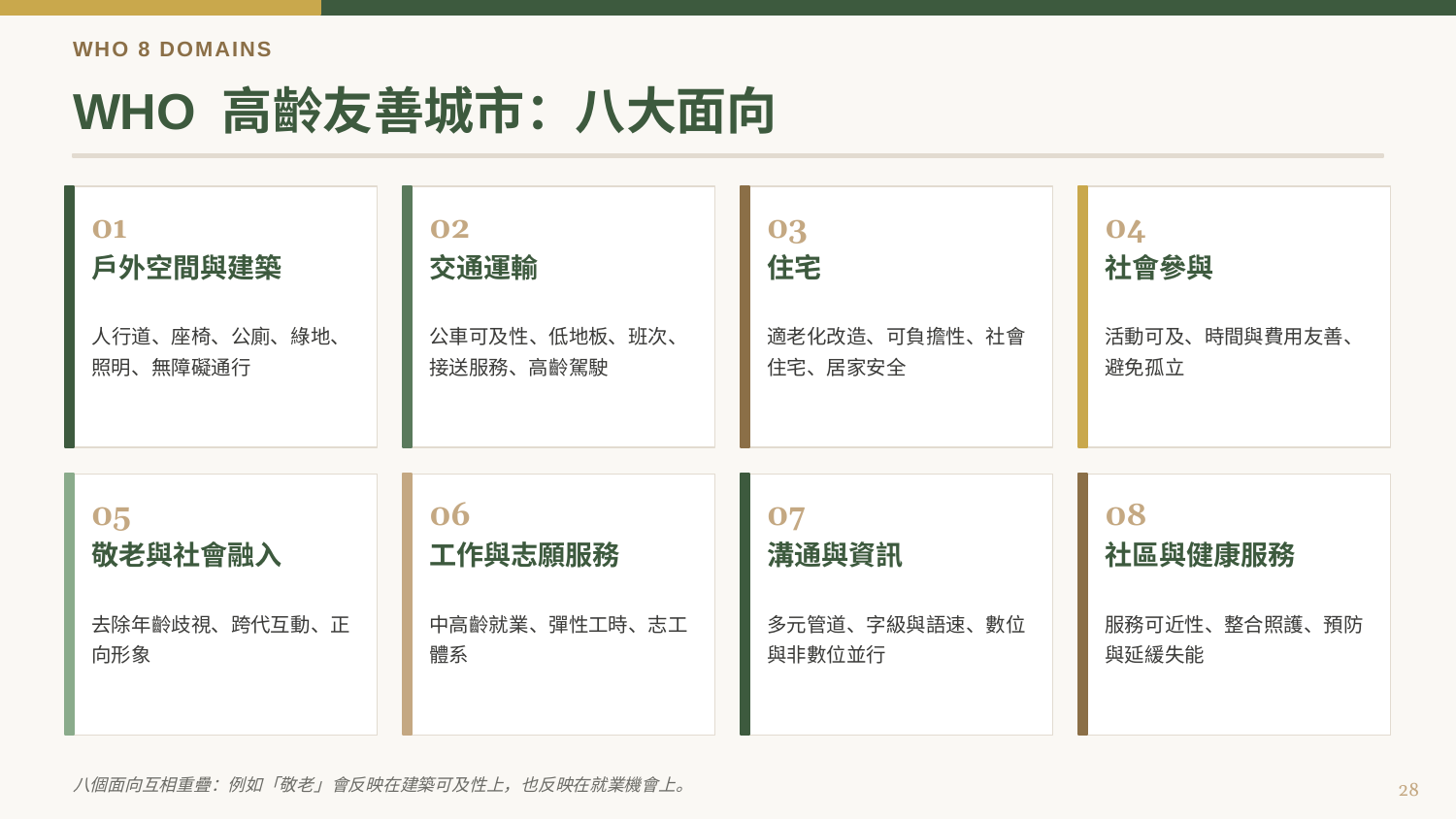

WHO 8 DOMAINS
WHO 高齡友善城市：八大面向

01
02
03
04
戶外空間與建築
交通運輸
住宅
社會參與
人行道、座椅、公廁、綠地、照明、無障礙通行
公車可及性、低地板、班次、接送服務、高齡駕駛
適老化改造、可負擔性、社會住宅、居家安全
活動可及、時間與費用友善、避免孤立

05
06
07
08
敬老與社會融入
工作與志願服務
溝通與資訊
社區與健康服務
去除年齡歧視、跨代互動、正向形象
中高齡就業、彈性工時、志工體系
多元管道、字級與語速、數位與非數位並行
服務可近性、整合照護、預防與延緩失能
八個面向互相重疊：例如「敬老」會反映在建築可及性上，也反映在就業機會上。
28